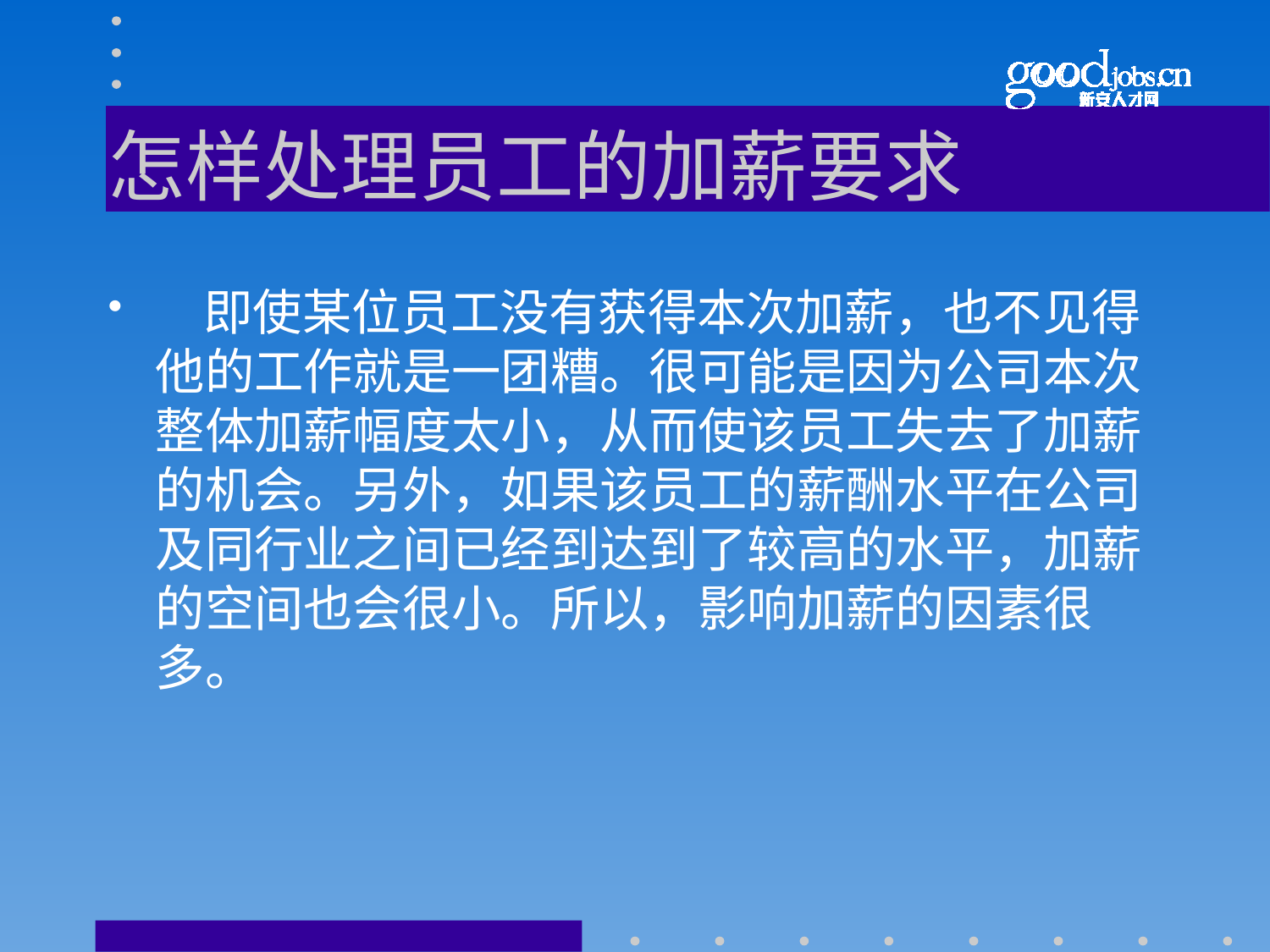

# 怎样处理员工的加薪要求
    即使某位员工没有获得本次加薪，也不见得他的工作就是一团糟。很可能是因为公司本次整体加薪幅度太小，从而使该员工失去了加薪的机会。另外，如果该员工的薪酬水平在公司及同行业之间已经到达到了较高的水平，加薪的空间也会很小。所以，影响加薪的因素很多。